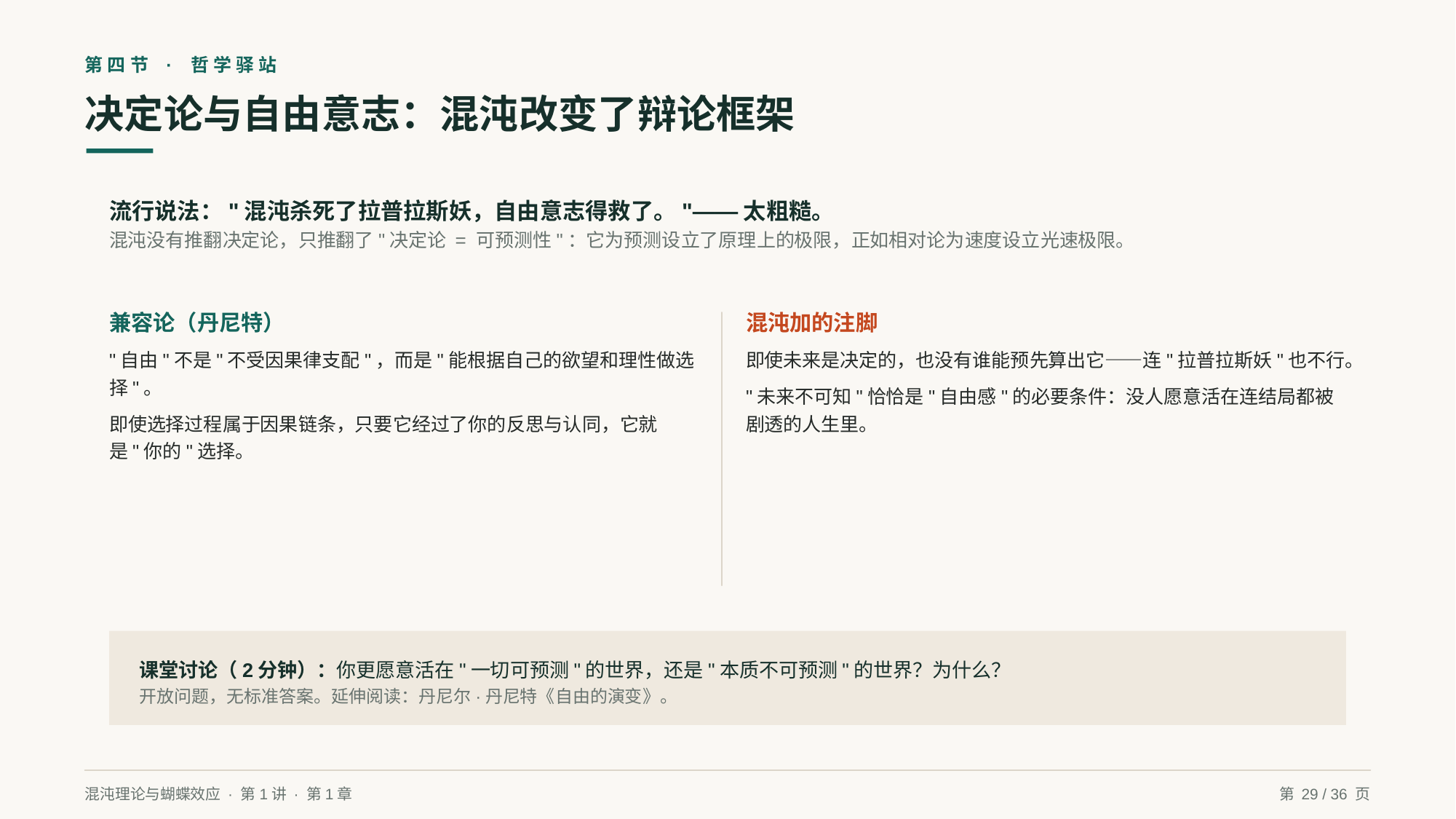

第四节 · 哲学驿站
决定论与自由意志：混沌改变了辩论框架

流行说法："混沌杀死了拉普拉斯妖，自由意志得救了。"——太粗糙。
混沌没有推翻决定论，只推翻了"决定论 = 可预测性"：它为预测设立了原理上的极限，正如相对论为速度设立光速极限。
兼容论（丹尼特）
"自由"不是"不受因果律支配"，而是"能根据自己的欲望和理性做选择"。
即使选择过程属于因果链条，只要它经过了你的反思与认同，它就是"你的"选择。
混沌加的注脚
即使未来是决定的，也没有谁能预先算出它——连"拉普拉斯妖"也不行。
"未来不可知"恰恰是"自由感"的必要条件：没人愿意活在连结局都被剧透的人生里。

课堂讨论（2分钟）：你更愿意活在"一切可预测"的世界，还是"本质不可预测"的世界？为什么？
开放问题，无标准答案。延伸阅读：丹尼尔·丹尼特《自由的演变》。

混沌理论与蝴蝶效应 · 第1讲 · 第1章
第 29 / 36 页